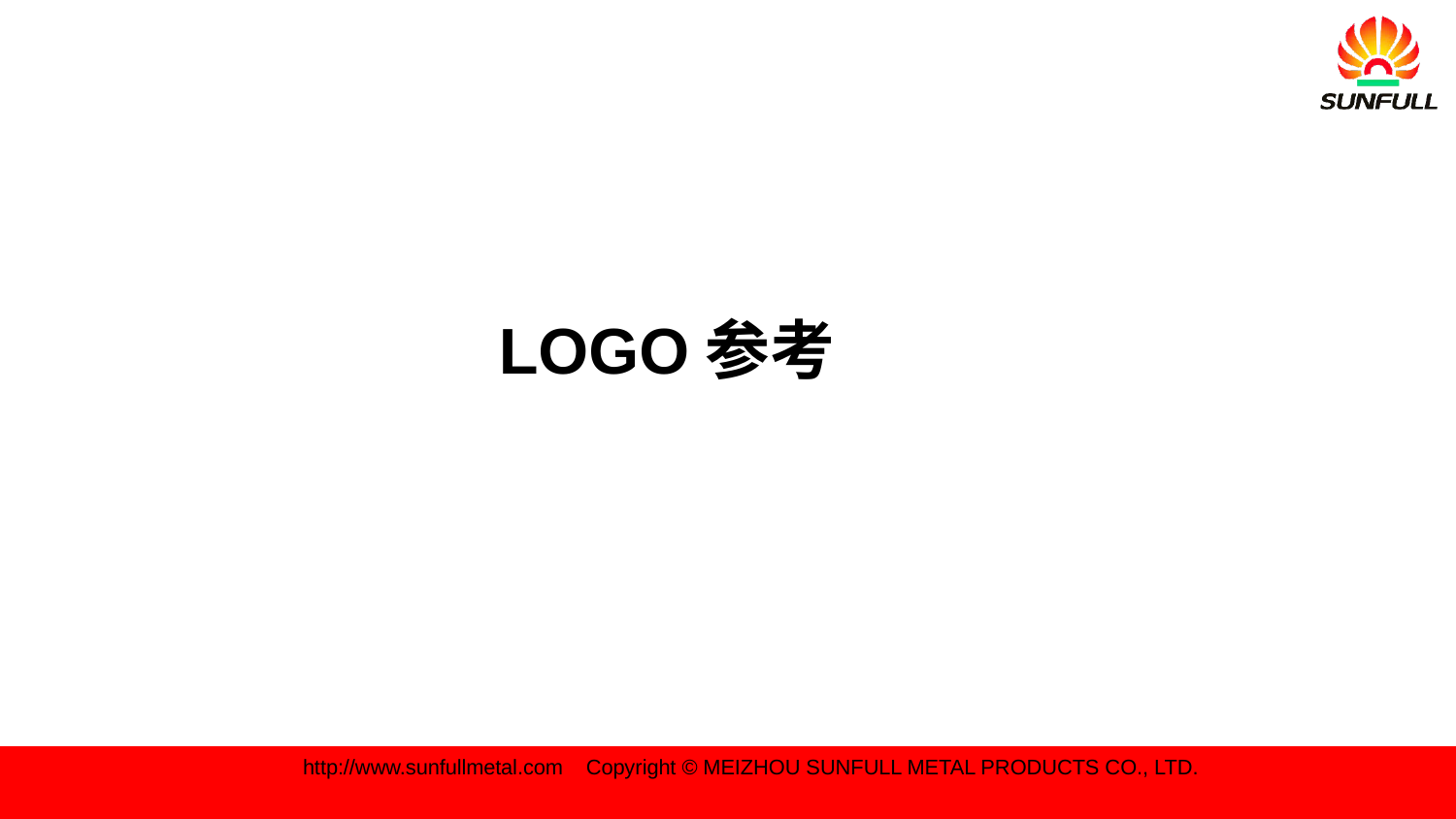

# LOGO参考
        http://www.sunfullmetal.com    Copyright © MEIZHOU SUNFULL METAL PRODUCTS CO., LTD.